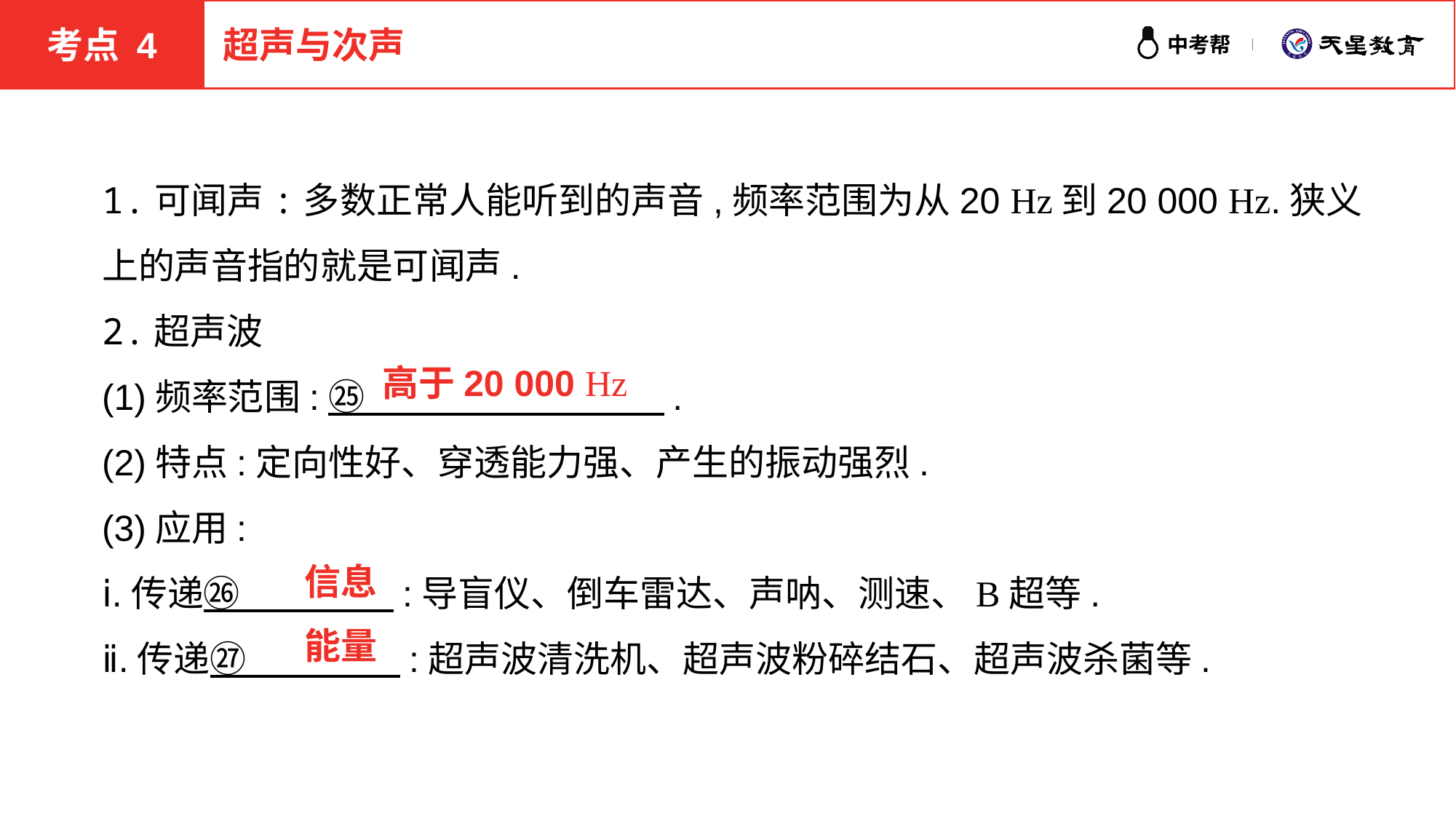

考点 4
超声与次声
1.可闻声:多数正常人能听到的声音,频率范围为从20 Hz到20 000 Hz.狭义上的声音指的就是可闻声.
2.超声波
(1)频率范围:㉕ 　　　　　　　　.
(2)特点:定向性好、穿透能力强、产生的振动强烈.
(3)应用:
ⅰ.传递㉖ 　　　　:导盲仪、倒车雷达、声呐、测速、B超等.
ⅱ.传递㉗ 　　　　:超声波清洗机、超声波粉碎结石、超声波杀菌等.
高于20 000 Hz
信息
能量